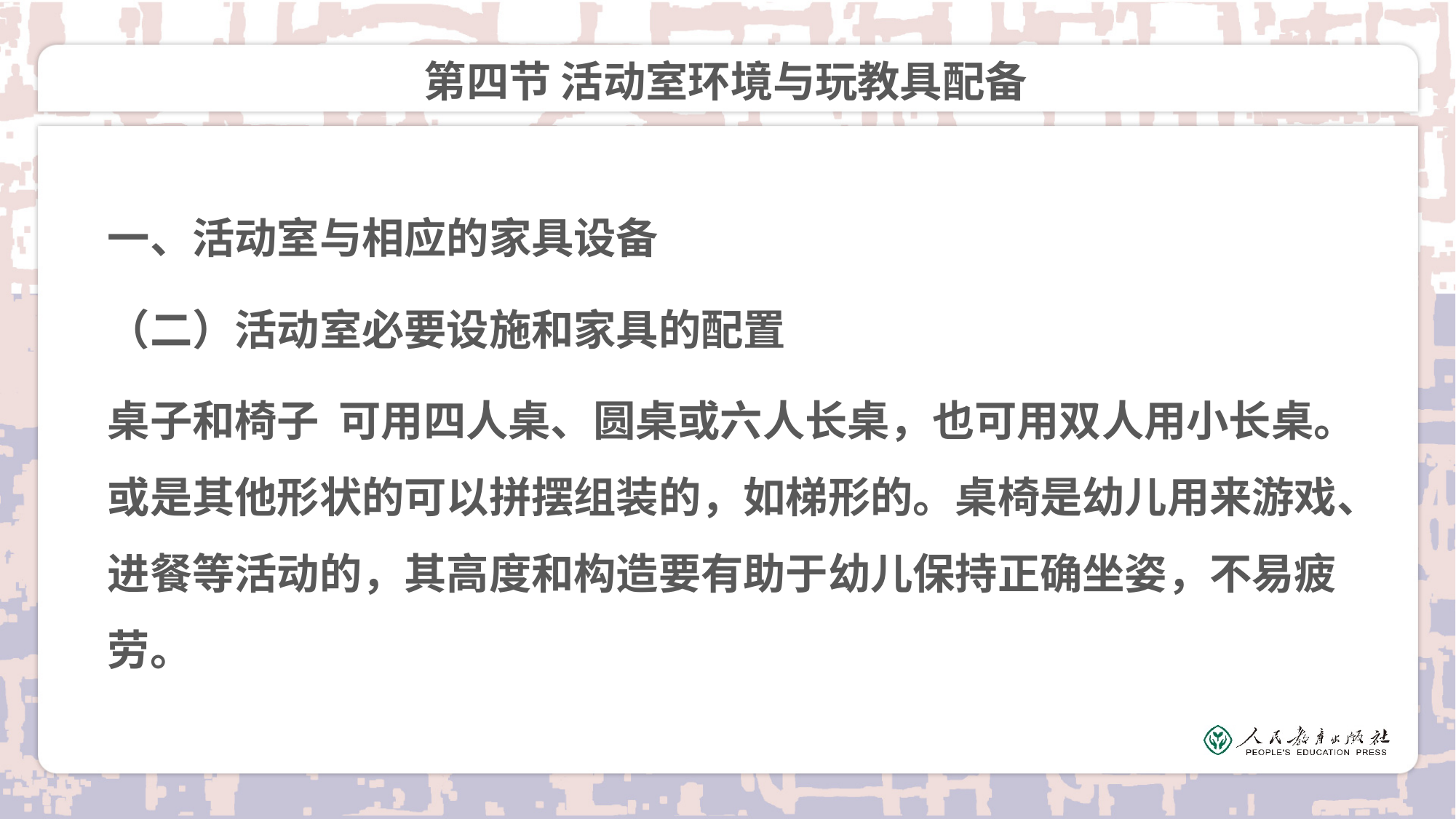

# 第四节 活动室环境与玩教具配备
一、活动室与相应的家具设备
（二）活动室必要设施和家具的配置
桌子和椅子  可用四人桌、圆桌或六人长桌，也可用双人用小长桌。或是其他形状的可以拼摆组装的，如梯形的。桌椅是幼儿用来游戏、进餐等活动的，其高度和构造要有助于幼儿保持正确坐姿，不易疲劳。